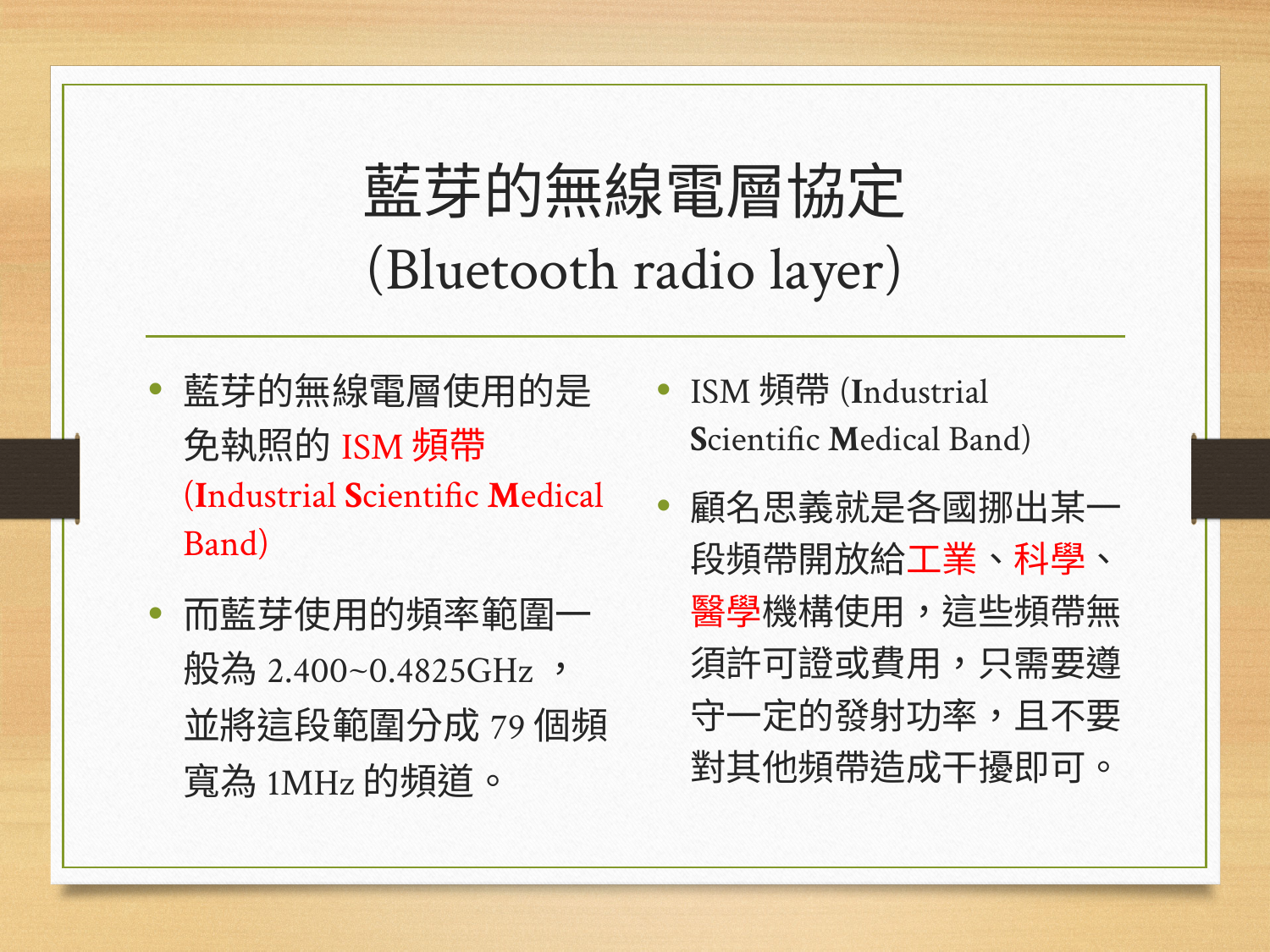

# 藍芽的無線電層協定 (Bluetooth radio layer)
藍芽的無線電層使用的是免執照的ISM頻帶(Industrial Scientific Medical Band)
而藍芽使用的頻率範圍一般為2.400~0.4825GHz，並將這段範圍分成79個頻寬為1MHz的頻道。
ISM頻帶(Industrial Scientific Medical Band)
顧名思義就是各國挪出某一段頻帶開放給工業、科學、醫學機構使用，這些頻帶無須許可證或費用，只需要遵守一定的發射功率，且不要對其他頻帶造成干擾即可。